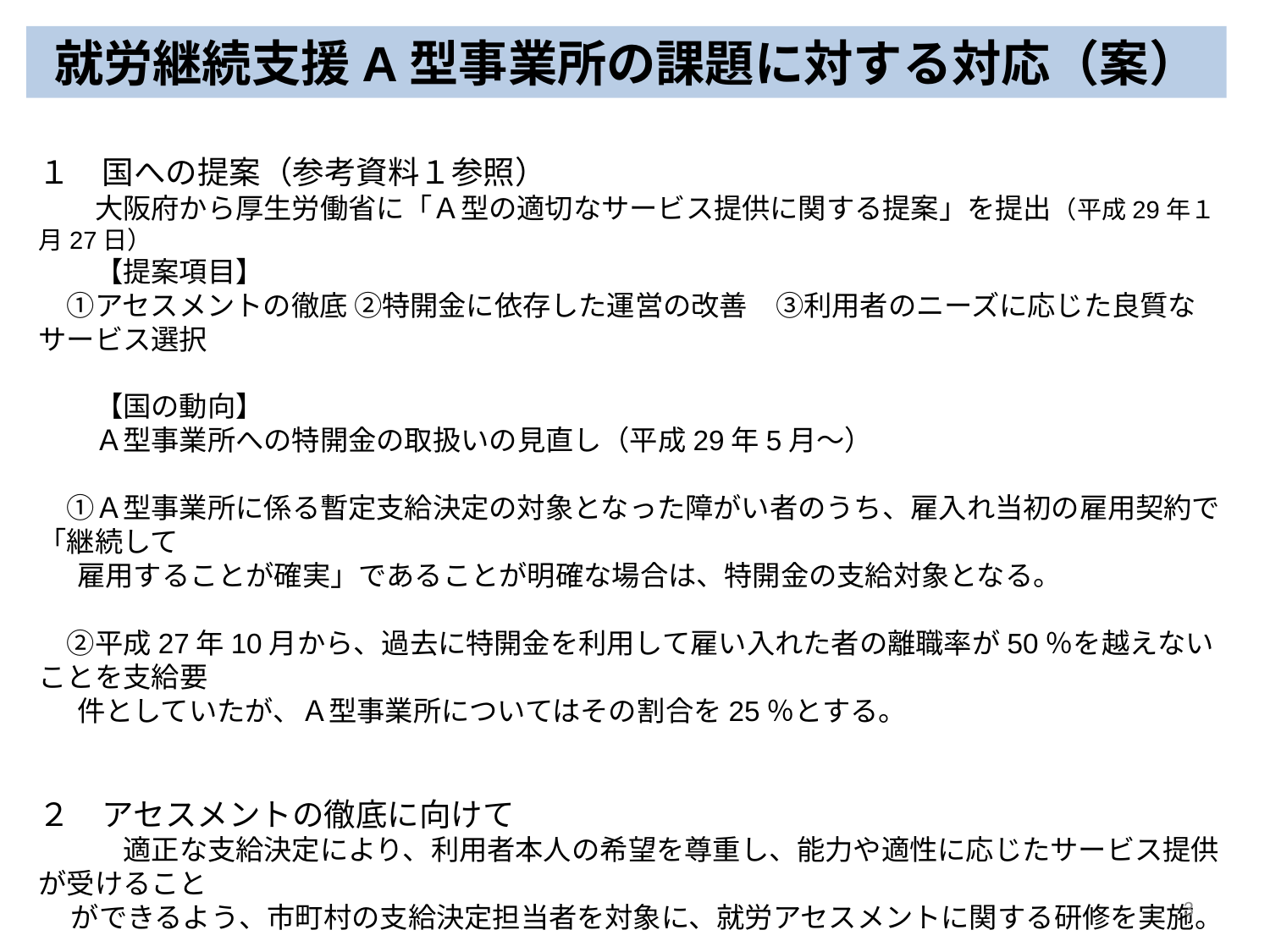

就労継続支援A型事業所の課題に対する対応（案）
１　国への提案（参考資料１参照）
　　大阪府から厚生労働省に「Ａ型の適切なサービス提供に関する提案」を提出（平成29年１月27日）
　　【提案項目】
　①アセスメントの徹底 ②特開金に依存した運営の改善　③利用者のニーズに応じた良質なサービス選択

　　【国の動向】
　　Ａ型事業所への特開金の取扱いの見直し（平成29年5月～）

　①Ａ型事業所に係る暫定支給決定の対象となった障がい者のうち、雇入れ当初の雇用契約で「継続して
     雇用することが確実」であることが明確な場合は、特開金の支給対象となる。

　②平成27年10月から、過去に特開金を利用して雇い入れた者の離職率が50％を越えないことを支給要
     件としていたが、Ａ型事業所についてはその割合を25％とする。

２　アセスメントの徹底に向けて
　　　適正な支給決定により、利用者本人の希望を尊重し、能力や適性に応じたサービス提供が受けること
    ができるよう、市町村の支給決定担当者を対象に、就労アセスメントに関する研修を実施。

3